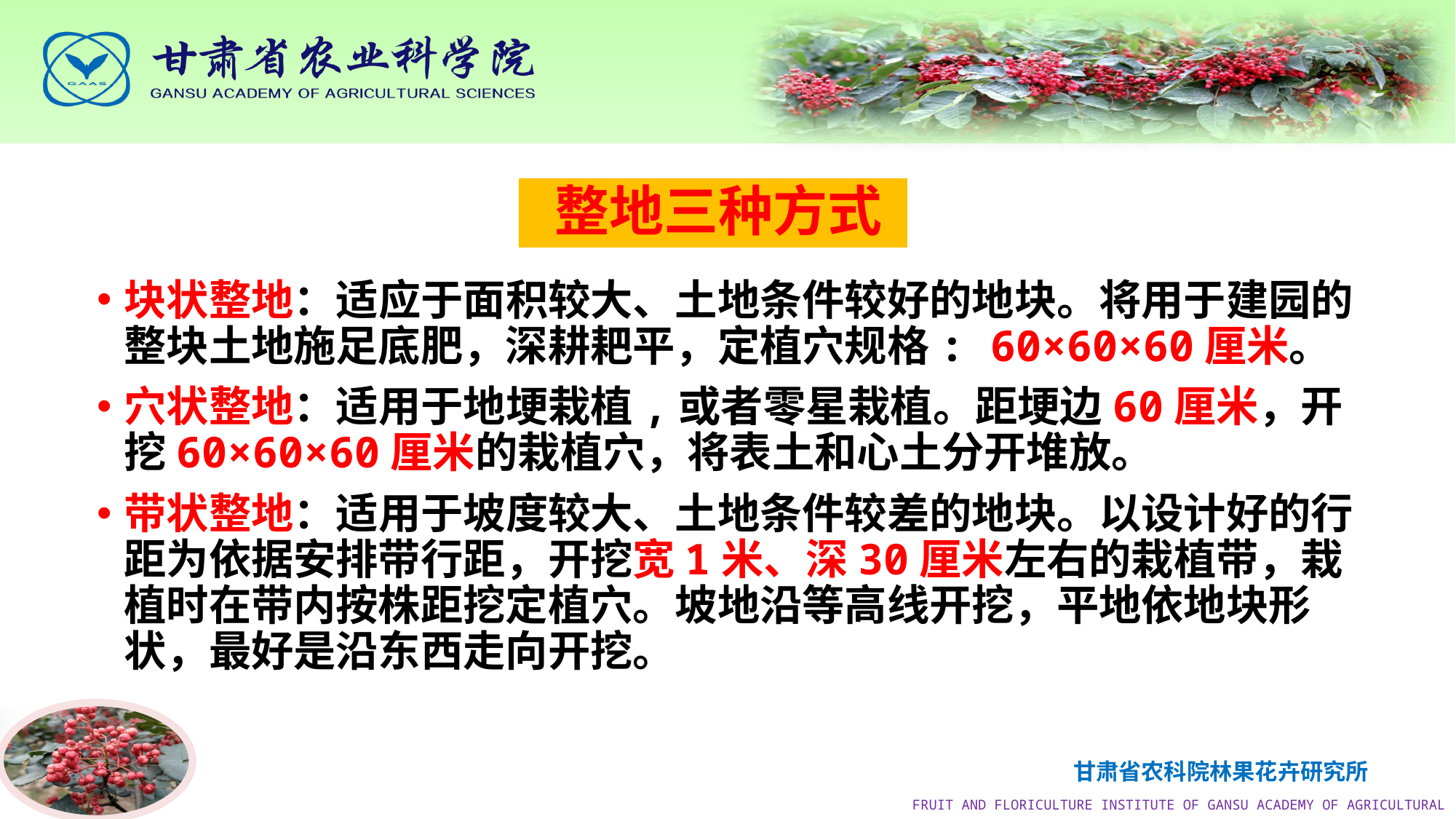

# 整地三种方式
块状整地：适应于面积较大、土地条件较好的地块。将用于建园的整块土地施足底肥，深耕耙平，定植穴规格: 60×60×60厘米。
穴状整地：适用于地埂栽植,或者零星栽植。距埂边60厘米，开挖60×60×60厘米的栽植穴，将表土和心土分开堆放。
带状整地：适用于坡度较大、土地条件较差的地块。以设计好的行距为依据安排带行距，开挖宽1米、深30厘米左右的栽植带，栽植时在带内按株距挖定植穴。坡地沿等高线开挖，平地依地块形状，最好是沿东西走向开挖。